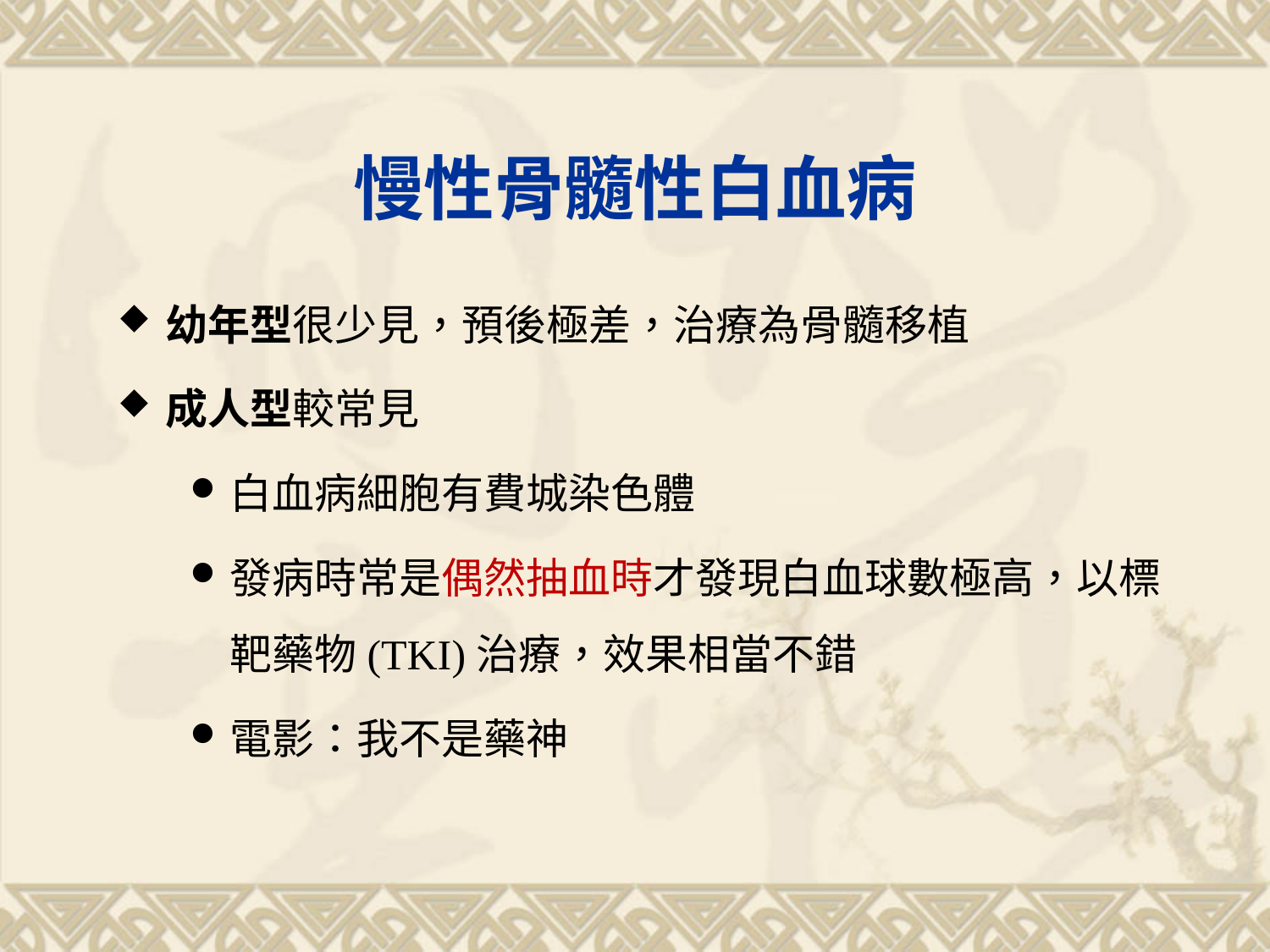

# 慢性骨髓性白血病
幼年型很少見，預後極差，治療為骨髓移植
成人型較常見
白血病細胞有費城染色體
發病時常是偶然抽血時才發現白血球數極高，以標靶藥物(TKI)治療，效果相當不錯
電影：我不是藥神